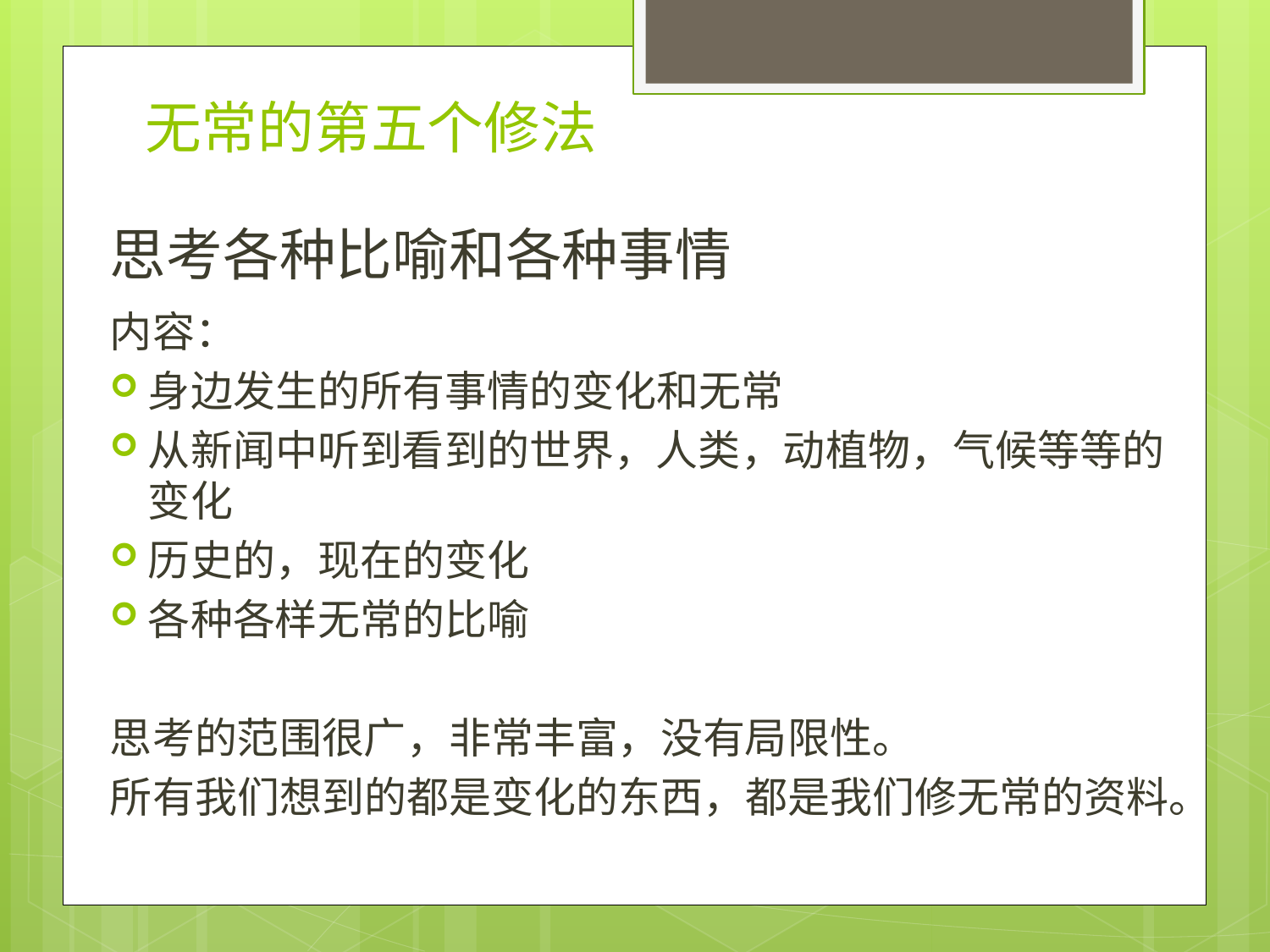

# 无常的第五个修法
思考各种比喻和各种事情
内容：
身边发生的所有事情的变化和无常
从新闻中听到看到的世界，人类，动植物，气候等等的变化
历史的，现在的变化
各种各样无常的比喻

思考的范围很广，非常丰富，没有局限性。
所有我们想到的都是变化的东西，都是我们修无常的资料。